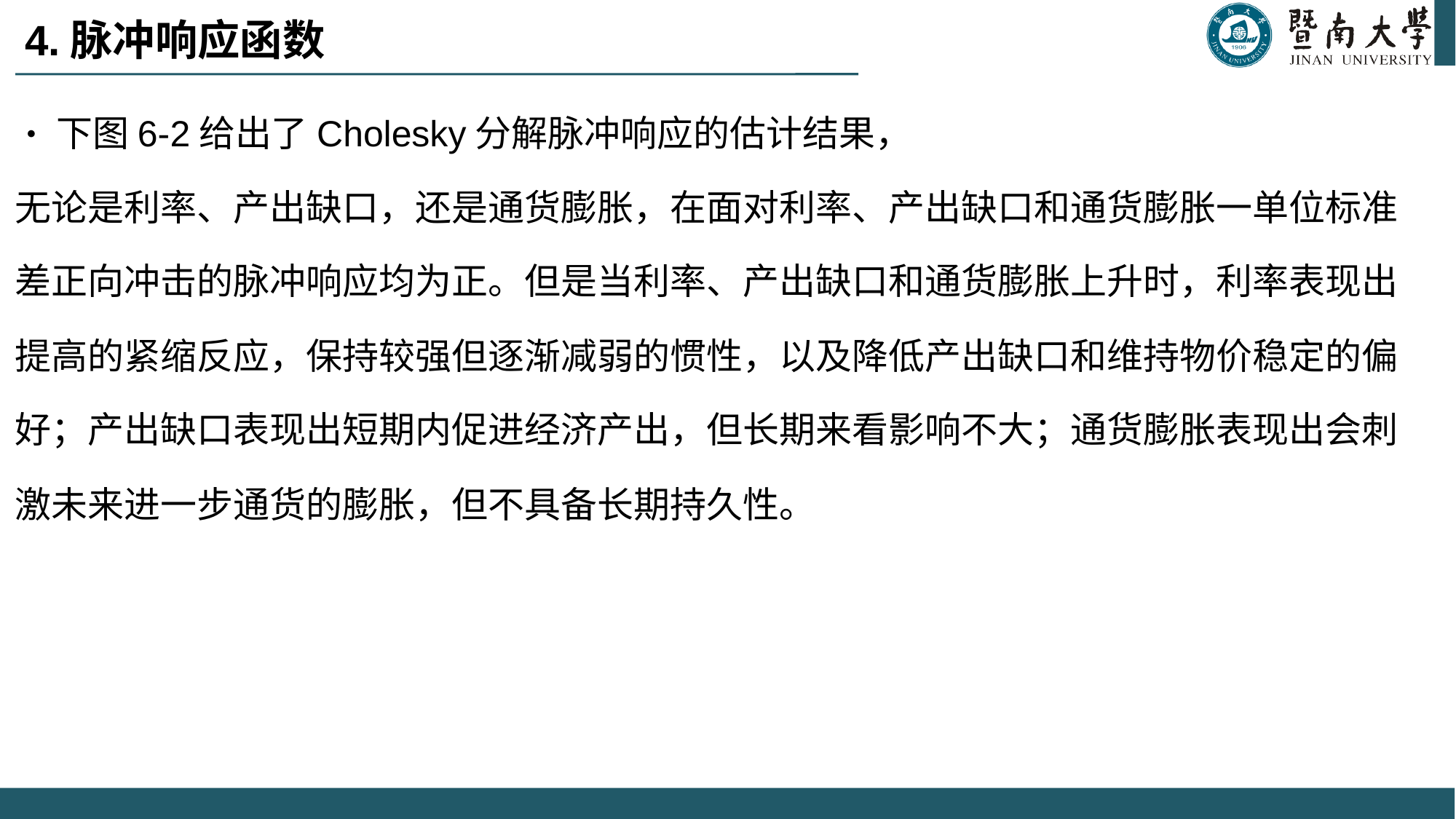

# 4.脉冲响应函数
•下图6-2给出了Cholesky分解脉冲响应的估计结果，
无论是利率、产出缺口，还是通货膨胀，在面对利率、产出缺口和通货膨胀一单位标准差正向冲击的脉冲响应均为正。但是当利率、产出缺口和通货膨胀上升时，利率表现出提高的紧缩反应，保持较强但逐渐减弱的惯性，以及降低产出缺口和维持物价稳定的偏好；产出缺口表现出短期内促进经济产出，但长期来看影响不大；通货膨胀表现出会刺激未来进一步通货的膨胀，但不具备长期持久性。